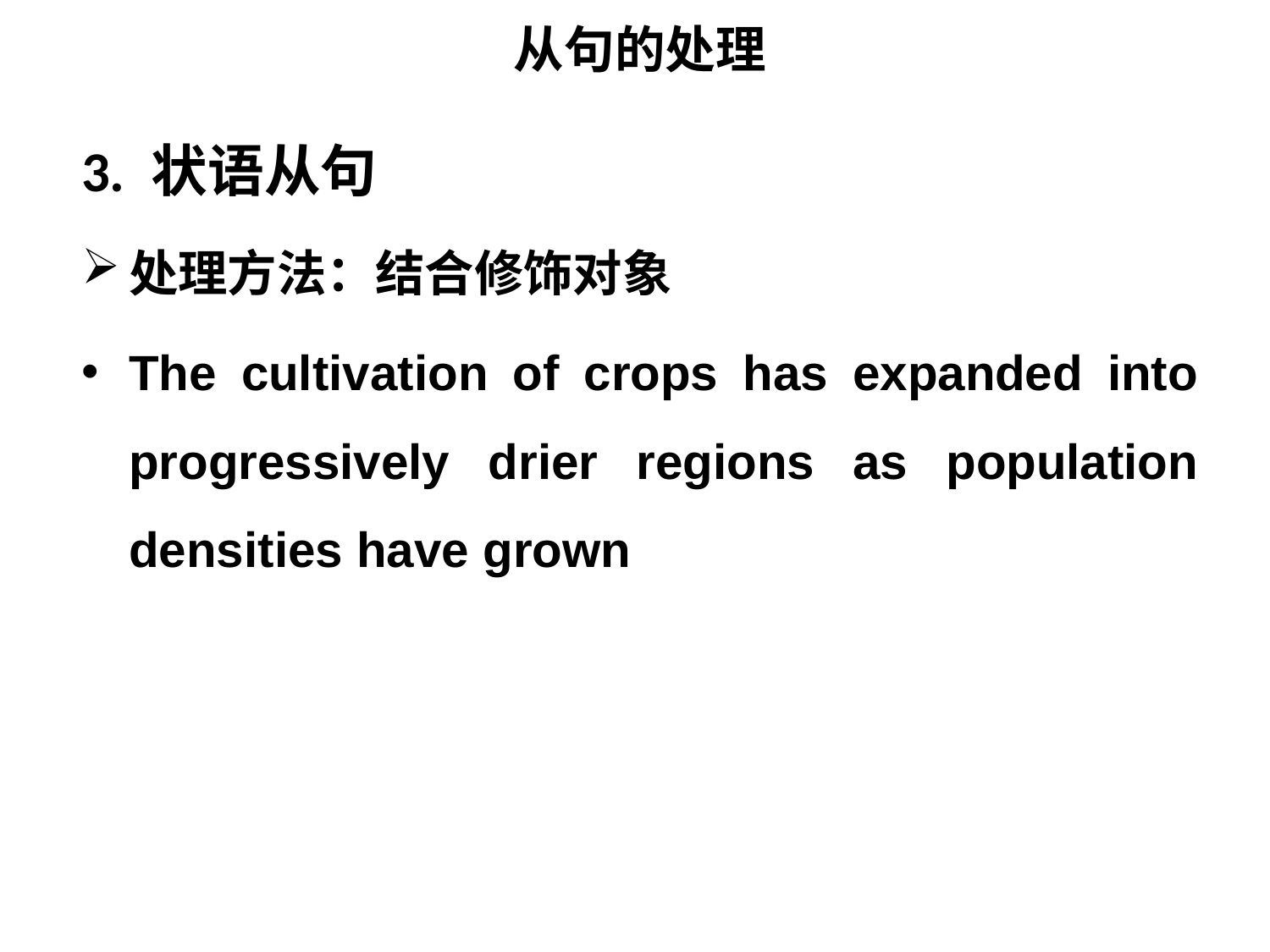

从句的处理
3. 状语从句
处理方法：结合修饰对象
The cultivation of crops has expanded into progressively drier regions as population densities have grown